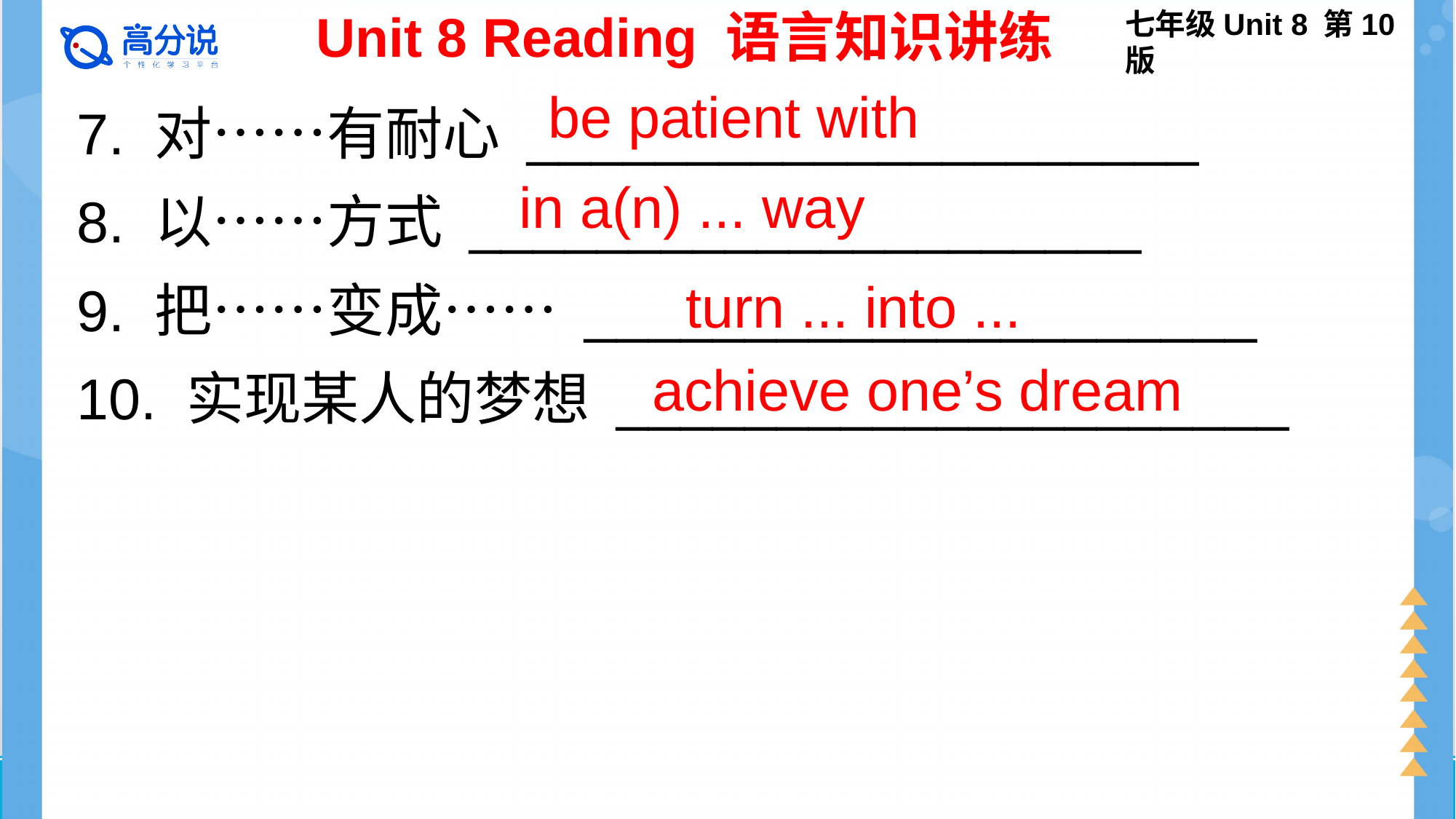

七年级Unit 8 第10版
Unit 8 Reading 语言知识讲练
 be patient with
7. 对……有耐心 _____________________
8. 以……方式 _____________________
9. 把……变成…… _____________________
10. 实现某人的梦想 _____________________
in a(n) ... way
 turn ... into ...
 achieve one’s dream